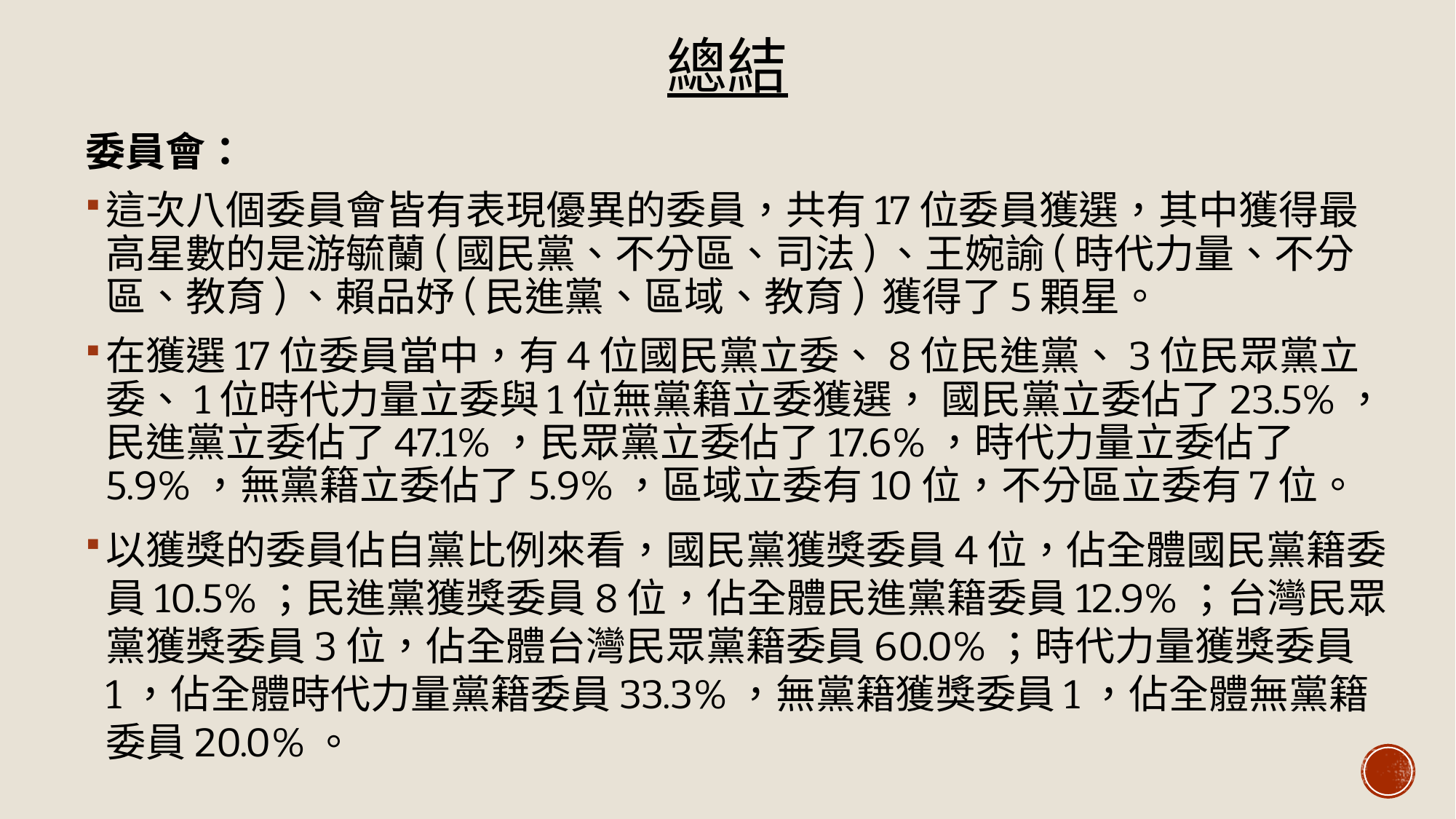

# 總結
委員會：
這次八個委員會皆有表現優異的委員，共有17位委員獲選，其中獲得最高星數的是游毓蘭(國民黨、不分區、司法)、王婉諭(時代力量、不分區、教育)、賴品妤(民進黨、區域、教育) 獲得了5顆星。
在獲選17位委員當中，有4位國民黨立委、8位民進黨、3位民眾黨立委、1位時代力量立委與1位無黨籍立委獲選， 國民黨立委佔了23.5%，民進黨立委佔了47.1%，民眾黨立委佔了17.6%，時代力量立委佔了5.9%，無黨籍立委佔了5.9%，區域立委有10位，不分區立委有7位。
以獲獎的委員佔自黨比例來看，國民黨獲獎委員4位，佔全體國民黨籍委員10.5%；民進黨獲獎委員8位，佔全體民進黨籍委員12.9%；台灣民眾黨獲獎委員3位，佔全體台灣民眾黨籍委員60.0%；時代力量獲獎委員1，佔全體時代力量黨籍委員33.3%，無黨籍獲獎委員1，佔全體無黨籍委員20.0%。